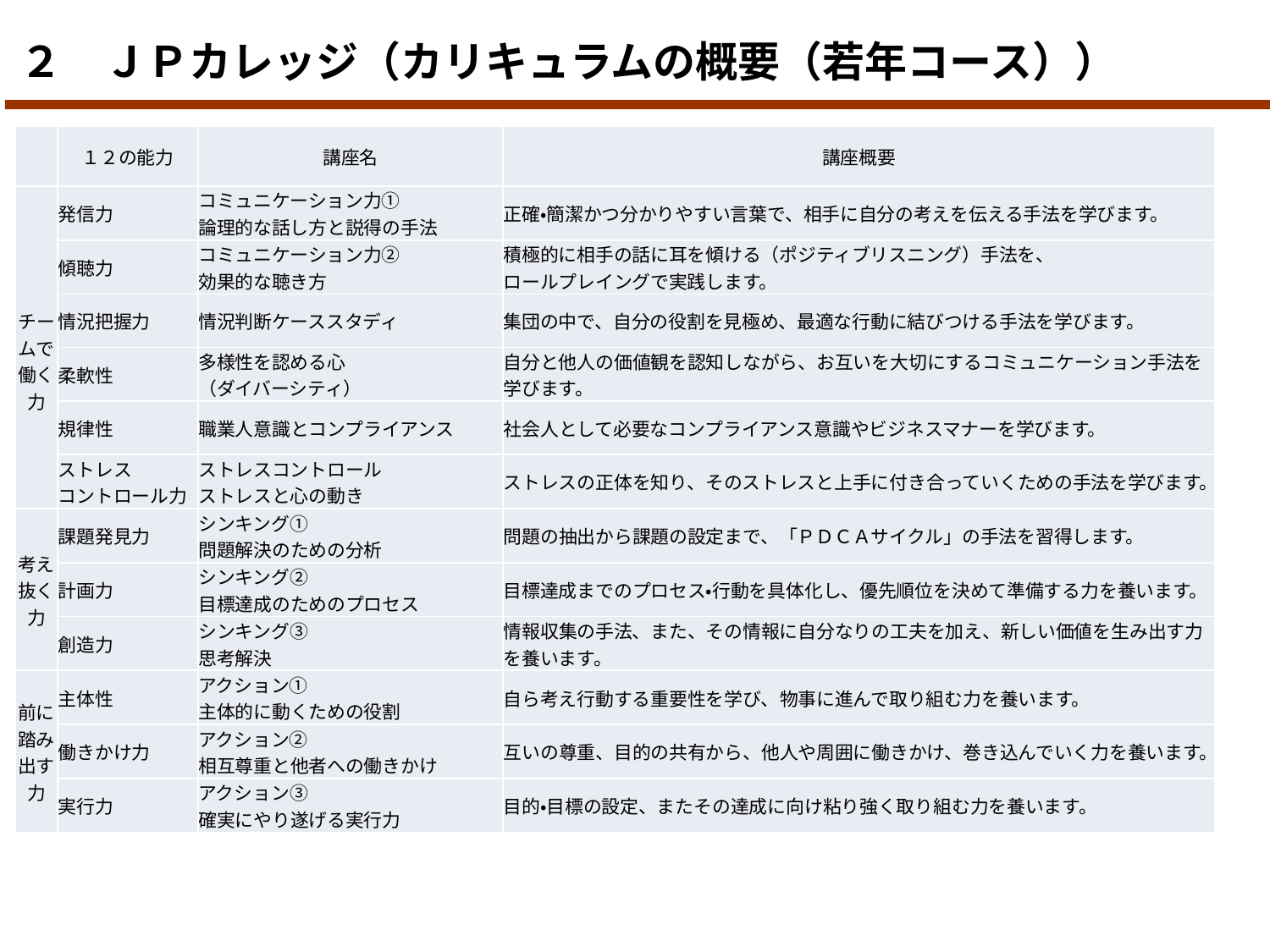

# ２　ＪＰカレッジ（カリキュラムの概要（若年コース））

|  | １２の能力 | 講座名 | 講座概要 |
| --- | --- | --- | --- |
| チームで働く力 | 発信力 | コミュニケーション力① 論理的な話し方と説得の手法 | 正確・簡潔かつ分かりやすい言葉で、相手に自分の考えを伝える手法を学びます。 |
|  | 傾聴力 | コミュニケーション力② 効果的な聴き方 | 積極的に相手の話に耳を傾ける（ポジティブリスニング）手法を、 ロールプレイングで実践します。 |
|  | 情況把握力 | 情況判断ケーススタディ | 集団の中で、自分の役割を見極め、最適な行動に結びつける手法を学びます。 |
|  | 柔軟性 | 多様性を認める心 （ダイバーシティ） | 自分と他人の価値観を認知しながら、お互いを大切にするコミュニケーション手法を学びます。 |
|  | 規律性 | 職業人意識とコンプライアンス | 社会人として必要なコンプライアンス意識やビジネスマナーを学びます。 |
|  | ストレス コントロール力 | ストレスコントロール ストレスと心の動き | ストレスの正体を知り、そのストレスと上手に付き合っていくための手法を学びます。 |
| 考え抜く力 | 課題発見力 | シンキング① 問題解決のための分析 | 問題の抽出から課題の設定まで、「ＰＤＣＡサイクル」の手法を習得します。 |
|  | 計画力 | シンキング② 目標達成のためのプロセス | 目標達成までのプロセス・行動を具体化し、優先順位を決めて準備する力を養います。 |
|  | 創造力 | シンキング③ 思考解決 | 情報収集の手法、また、その情報に自分なりの工夫を加え、新しい価値を生み出す力を養います。 |
| 前に踏み出す力 | 主体性 | アクション① 主体的に動くための役割 | 自ら考え行動する重要性を学び、物事に進んで取り組む力を養います。 |
|  | 働きかけ力 | アクション② 相互尊重と他者への働きかけ | 互いの尊重、目的の共有から、他人や周囲に働きかけ、巻き込んでいく力を養います。 |
|  | 実行力 | アクション③ 確実にやり遂げる実行力 | 目的・目標の設定、またその達成に向け粘り強く取り組む力を養います。 |